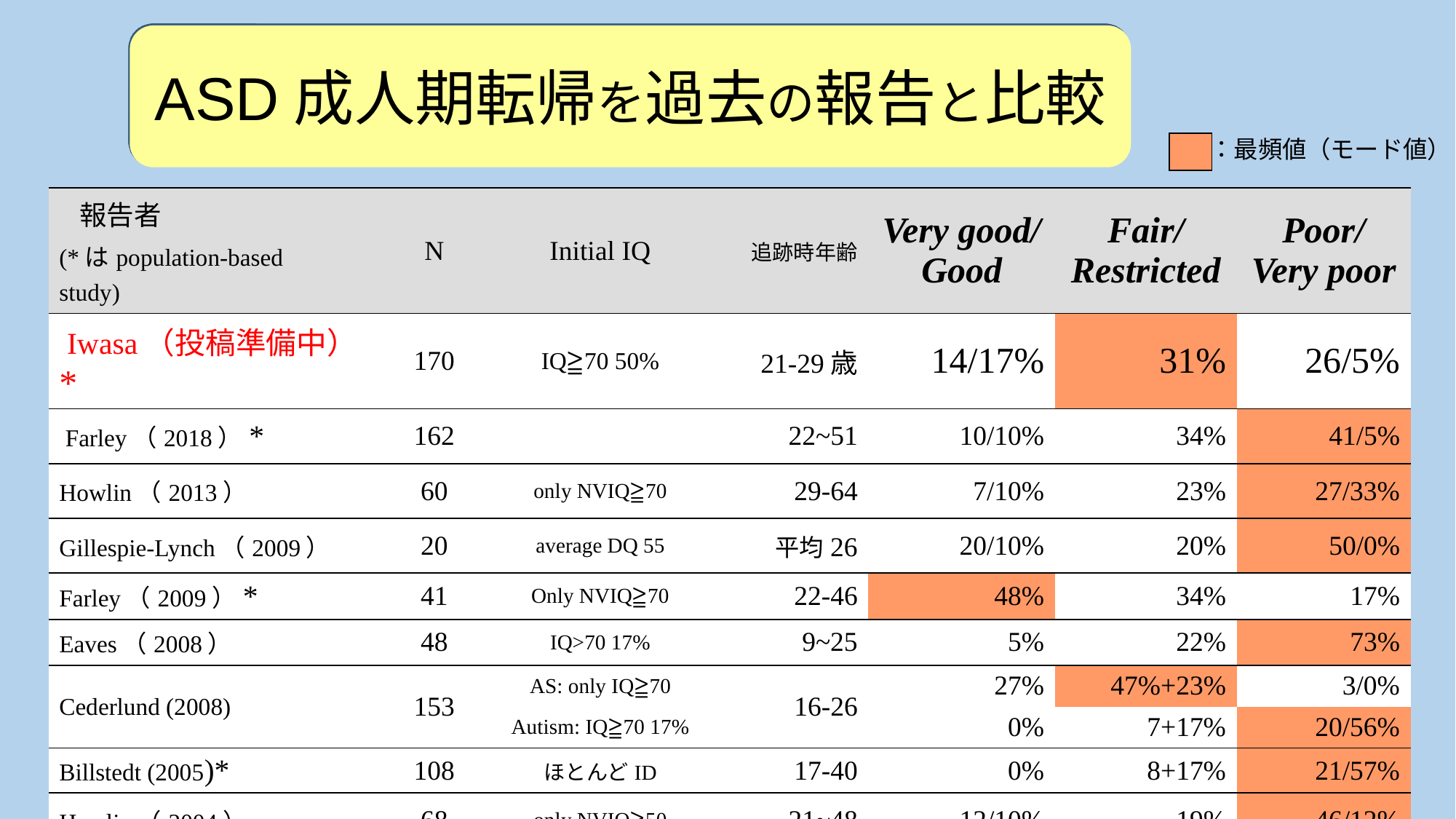

ASD成人期転帰を過去の報告と比較
：最頻値（モード値）

| 報告者 (\*はpopulation-based study) | N | Initial IQ | 追跡時年齢 | Very good/ Good | Fair/ Restricted | Poor/ Very poor |
| --- | --- | --- | --- | --- | --- | --- |
| Iwasa（投稿準備中）\* | 170 | IQ≧70 50% | 21-29歳 | 14/17% | 31% | 26/5% |
| Farley（2018）\* | 162 |  | 22~51 | 10/10% | 34% | 41/5% |
| Howlin（2013） | 60 | only NVIQ≧70 | 29-64 | 7/10% | 23% | 27/33% |
| Gillespie-Lynch（2009） | 20 | average DQ 55 | 平均26 | 20/10% | 20% | 50/0% |
| Farley（2009）\* | 41 | Only NVIQ≧70 | 22-46 | 48% | 34% | 17% |
| Eaves（2008） | 48 | IQ>70 17% | 9~25 | 5% | 22% | 73% |
| Cederlund (2008) | 153 | AS: only IQ≧70 | 16-26 | 27% | 47%+23% | 3/0% |
|  |  | Autism: IQ≧70 17% |  | 0% | 7+17% | 20/56% |
| Billstedt (2005)\* | 108 | ほとんどID | 17-40 | 0% | 8+17% | 21/57% |
| Howlin（2004） | 68 | only NVIQ≧50 | 21~48 | 12/10% | 19% | 46/12% |